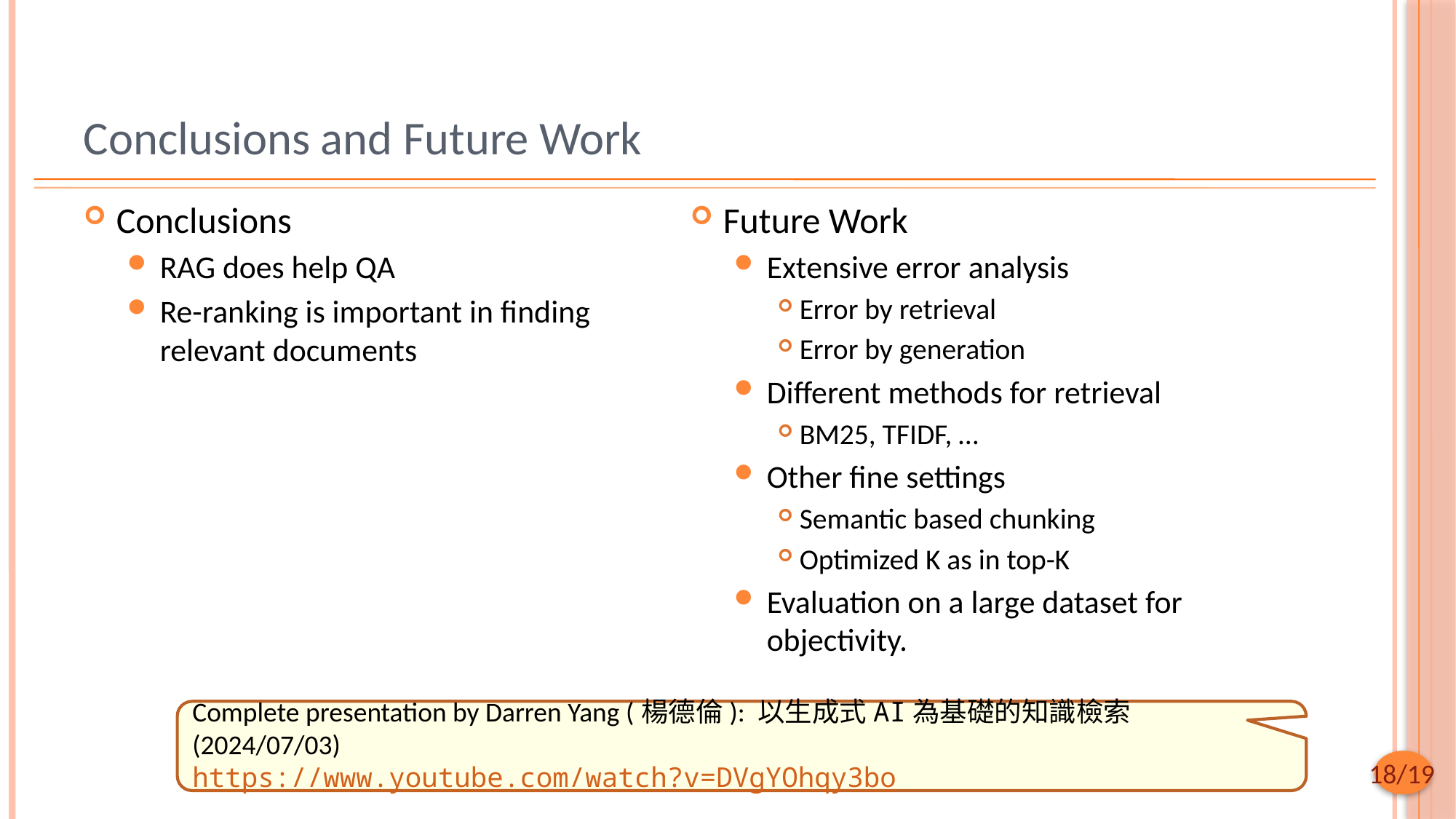

# Conclusions and Future Work
Conclusions
RAG does help QA
Re-ranking is important in finding relevant documents

Future Work
Extensive error analysis
Error by retrieval
Error by generation
Different methods for retrieval
BM25, TFIDF, …
Other fine settings
Semantic based chunking
Optimized K as in top-K
Evaluation on a large dataset for objectivity.
Complete presentation by Darren Yang (楊德倫): 以生成式AI為基礎的知識檢索 (2024/07/03)
https://www.youtube.com/watch?v=DVgYOhqy3bo